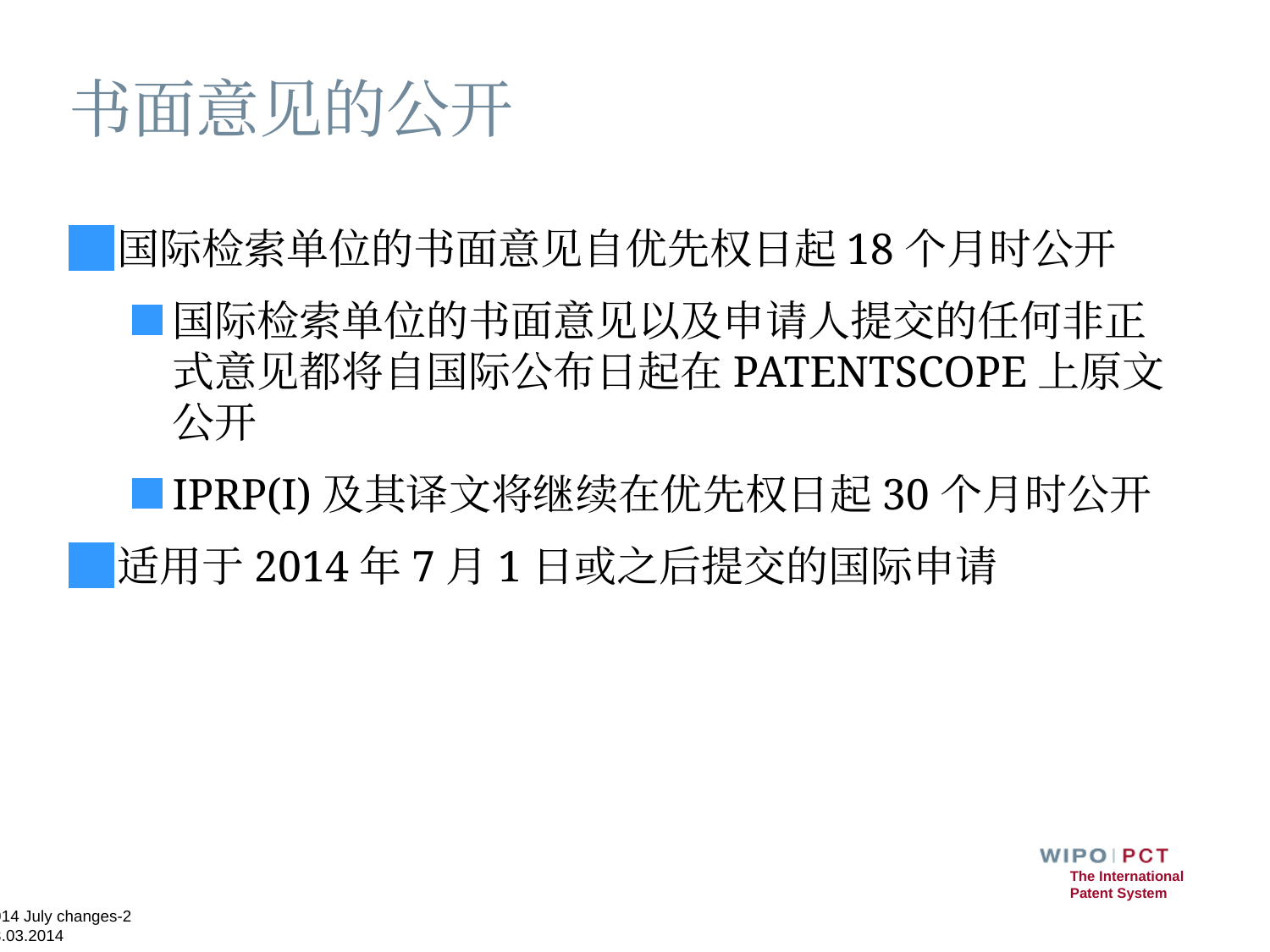

# 书面意见的公开
国际检索单位的书面意见自优先权日起18个月时公开
国际检索单位的书面意见以及申请人提交的任何非正式意见都将自国际公布日起在PATENTSCOPE上原文公开
IPRP(I)及其译文将继续在优先权日起30个月时公开
适用于2014年7月1日或之后提交的国际申请